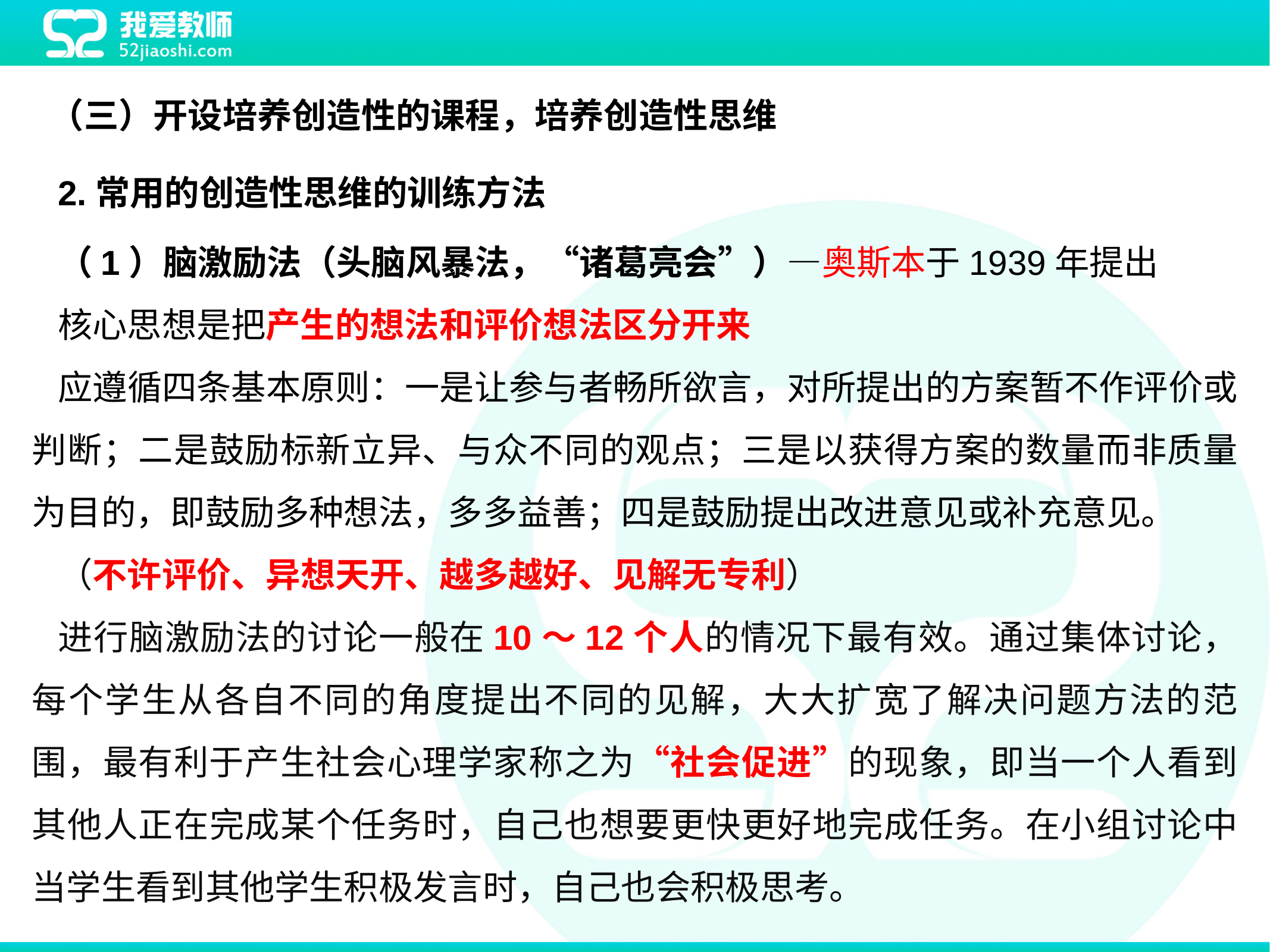

（三）开设培养创造性的课程，培养创造性思维
2.常用的创造性思维的训练方法
（1）脑激励法（头脑风暴法，“诸葛亮会”）—奥斯本于1939年提出
核心思想是把产生的想法和评价想法区分开来
应遵循四条基本原则：一是让参与者畅所欲言，对所提出的方案暂不作评价或判断；二是鼓励标新立异、与众不同的观点；三是以获得方案的数量而非质量为目的，即鼓励多种想法，多多益善；四是鼓励提出改进意见或补充意见。
（不许评价、异想天开、越多越好、见解无专利）
进行脑激励法的讨论一般在10～12个人的情况下最有效。通过集体讨论，每个学生从各自不同的角度提出不同的见解，大大扩宽了解决问题方法的范围，最有利于产生社会心理学家称之为“社会促进”的现象，即当一个人看到其他人正在完成某个任务时，自己也想要更快更好地完成任务。在小组讨论中当学生看到其他学生积极发言时，自己也会积极思考。